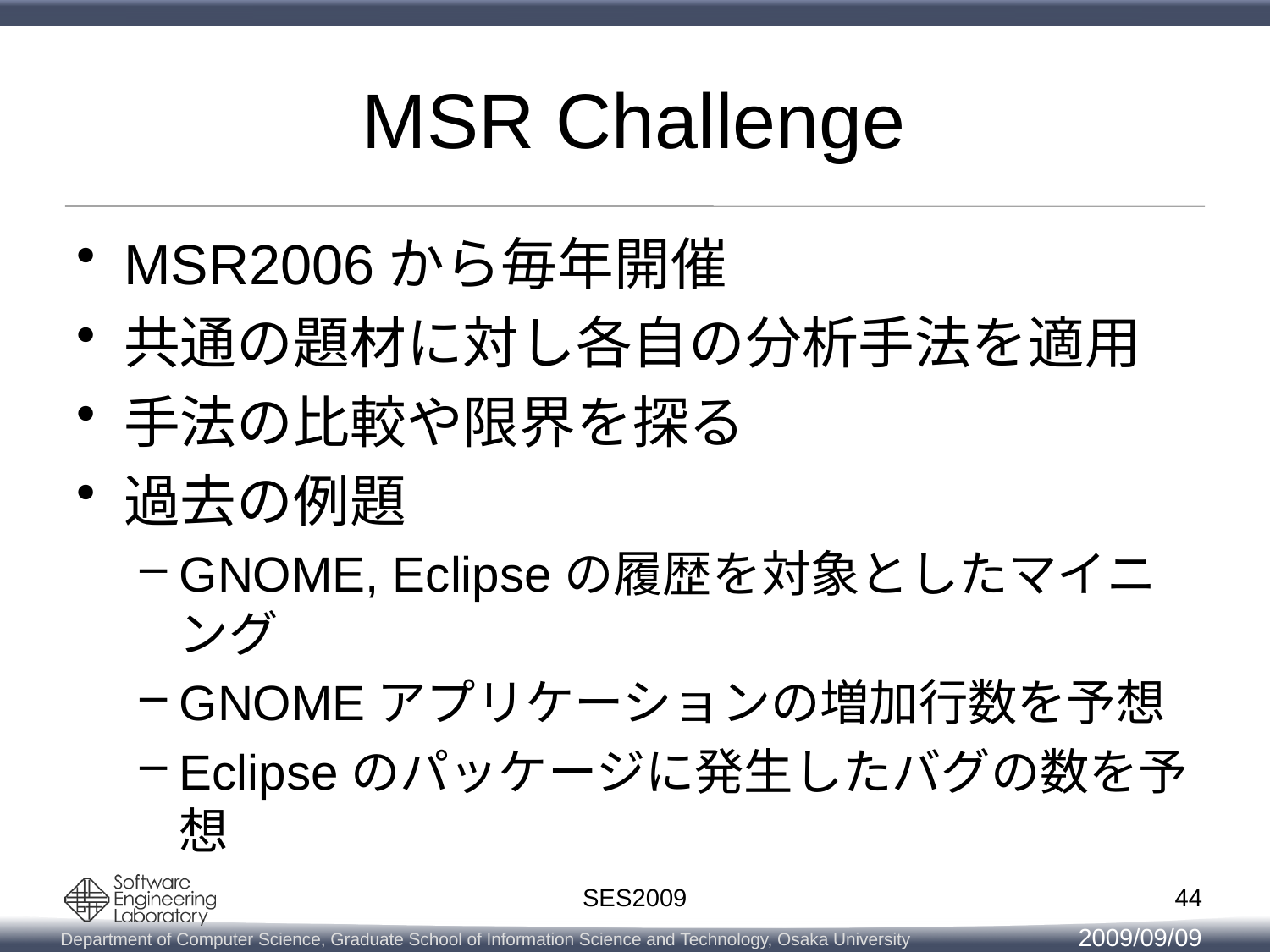

# MSR Challenge
MSR2006から毎年開催
共通の題材に対し各自の分析手法を適用
手法の比較や限界を探る
過去の例題
GNOME, Eclipseの履歴を対象としたマイニング
GNOMEアプリケーションの増加行数を予想
Eclipseのパッケージに発生したバグの数を予想

44
SES2009
2009/09/09